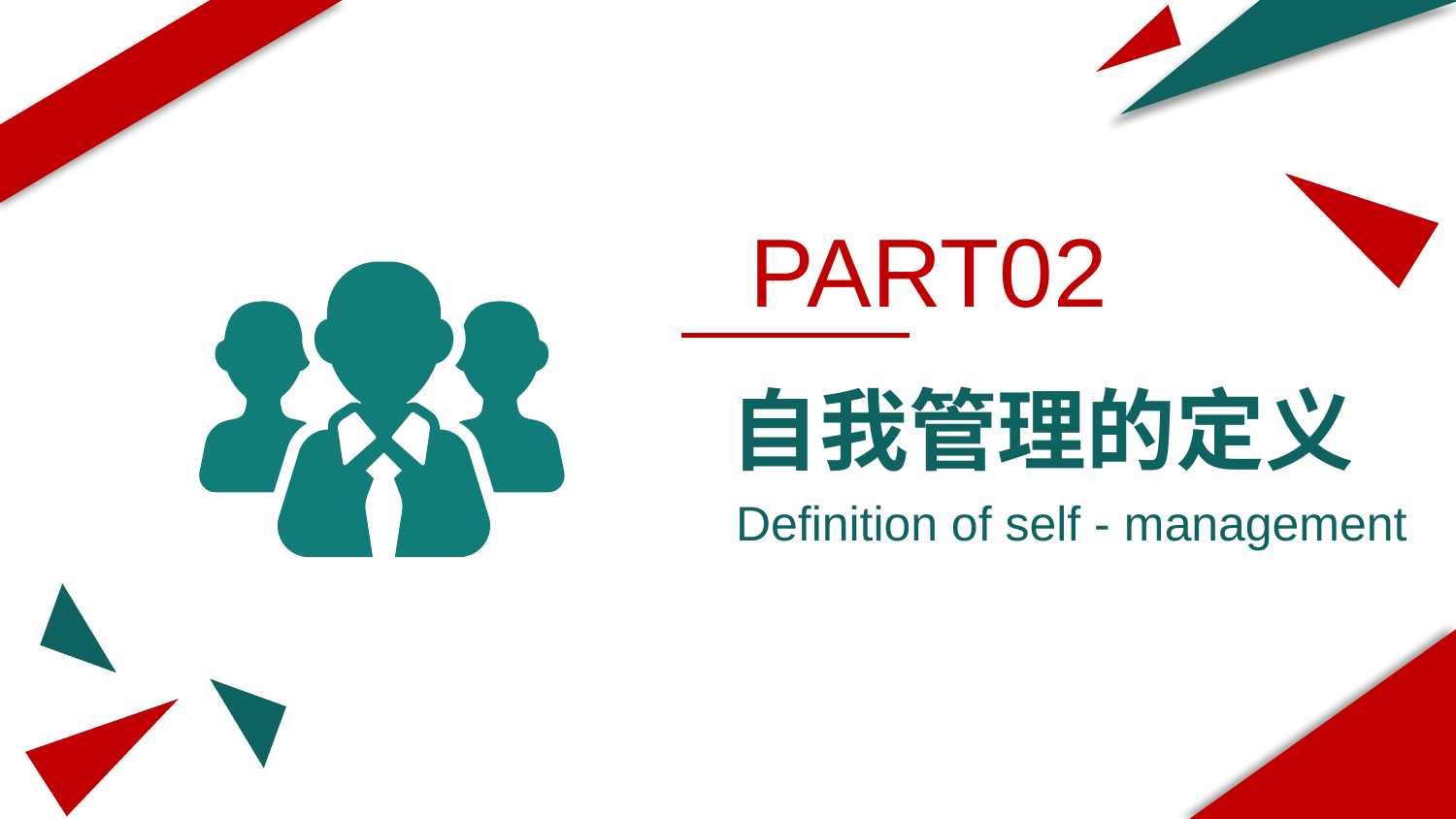

PART02

自我管理的定义
Definition of self - management